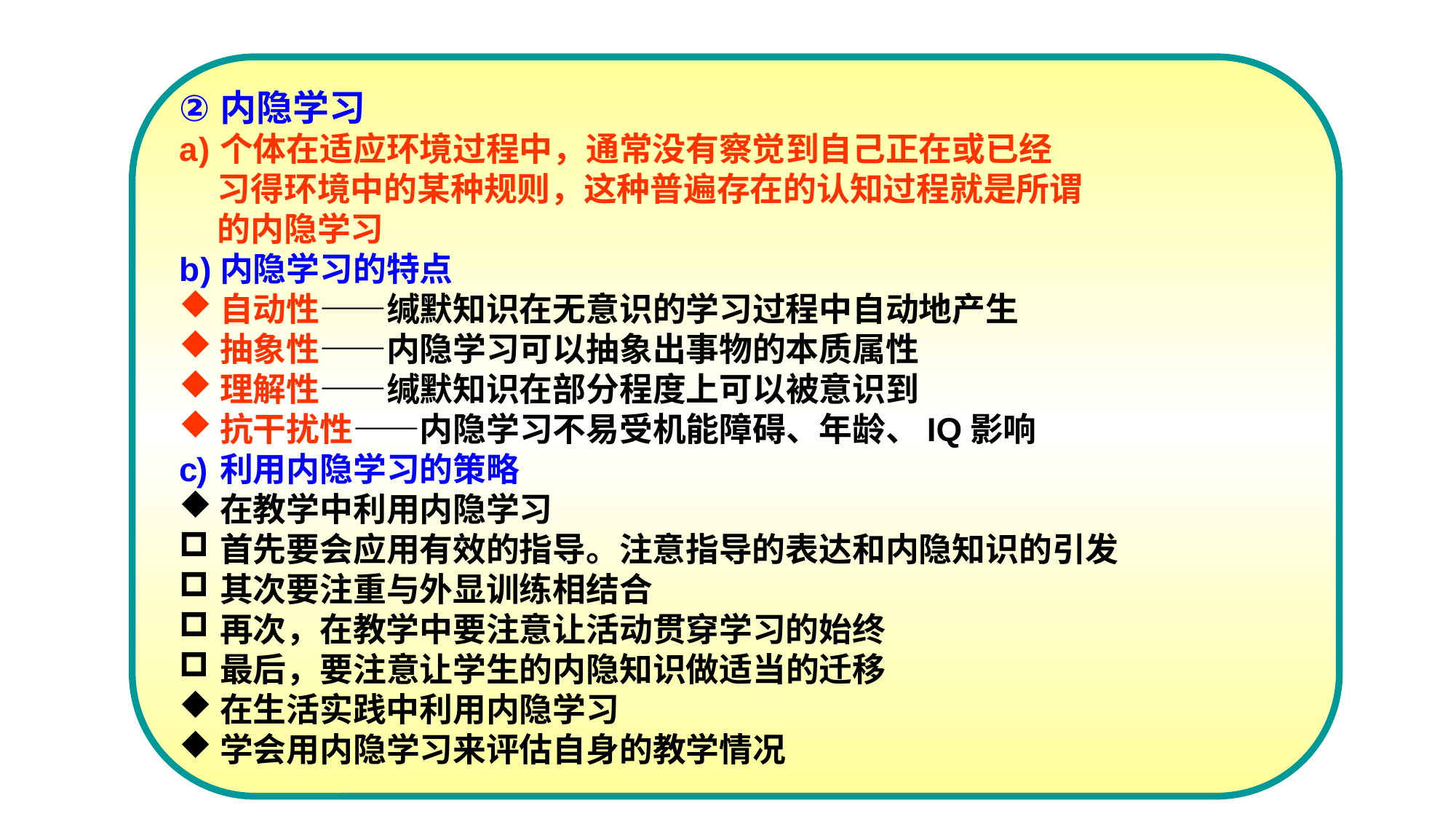

内隐学习
个体在适应环境过程中，通常没有察觉到自己正在或已经
    习得环境中的某种规则，这种普遍存在的认知过程就是所谓
    的内隐学习
内隐学习的特点
自动性——缄默知识在无意识的学习过程中自动地产生
抽象性——内隐学习可以抽象出事物的本质属性
理解性——缄默知识在部分程度上可以被意识到
抗干扰性——内隐学习不易受机能障碍、年龄、IQ影响
利用内隐学习的策略
在教学中利用内隐学习
首先要会应用有效的指导。注意指导的表达和内隐知识的引发
其次要注重与外显训练相结合
再次，在教学中要注意让活动贯穿学习的始终
最后，要注意让学生的内隐知识做适当的迁移
在生活实践中利用内隐学习
学会用内隐学习来评估自身的教学情况